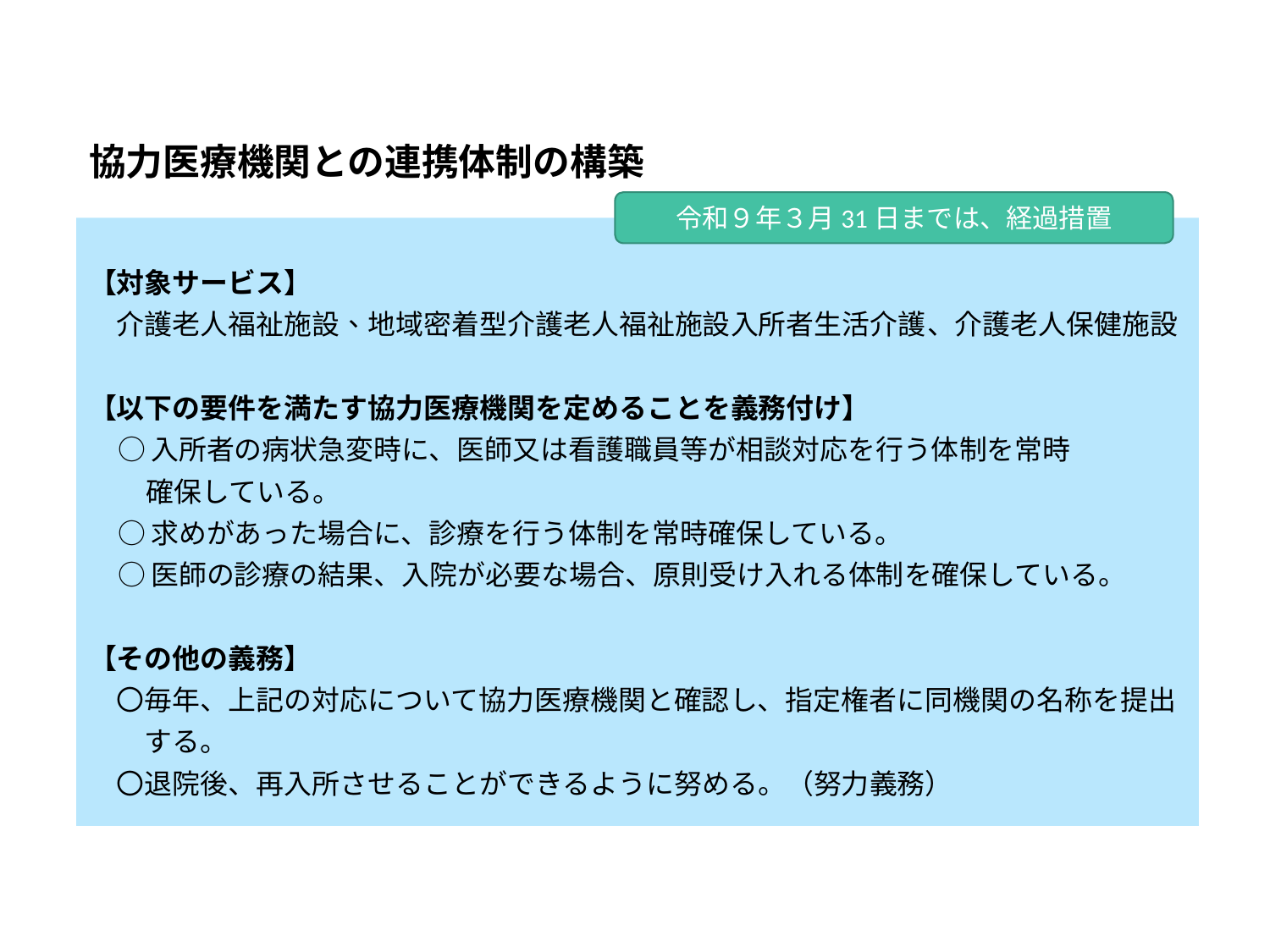

# 協力医療機関との連携体制の構築
令和９年３月31日までは、経過措置

【対象サービス】
　介護老人福祉施設、地域密着型介護老人福祉施設入所者生活介護、介護老人保健施設

【以下の要件を満たす協力医療機関を定めることを義務付け】
○入所者の病状急変時に、医師又は看護職員等が相談対応を行う体制を常時
　確保している。
○求めがあった場合に、診療を行う体制を常時確保している。
○医師の診療の結果、入院が必要な場合、原則受け入れる体制を確保している。

【その他の義務】
　〇毎年、上記の対応について協力医療機関と確認し、指定権者に同機関の名称を提出
　　する。
　〇退院後、再入所させることができるように努める。（努力義務）